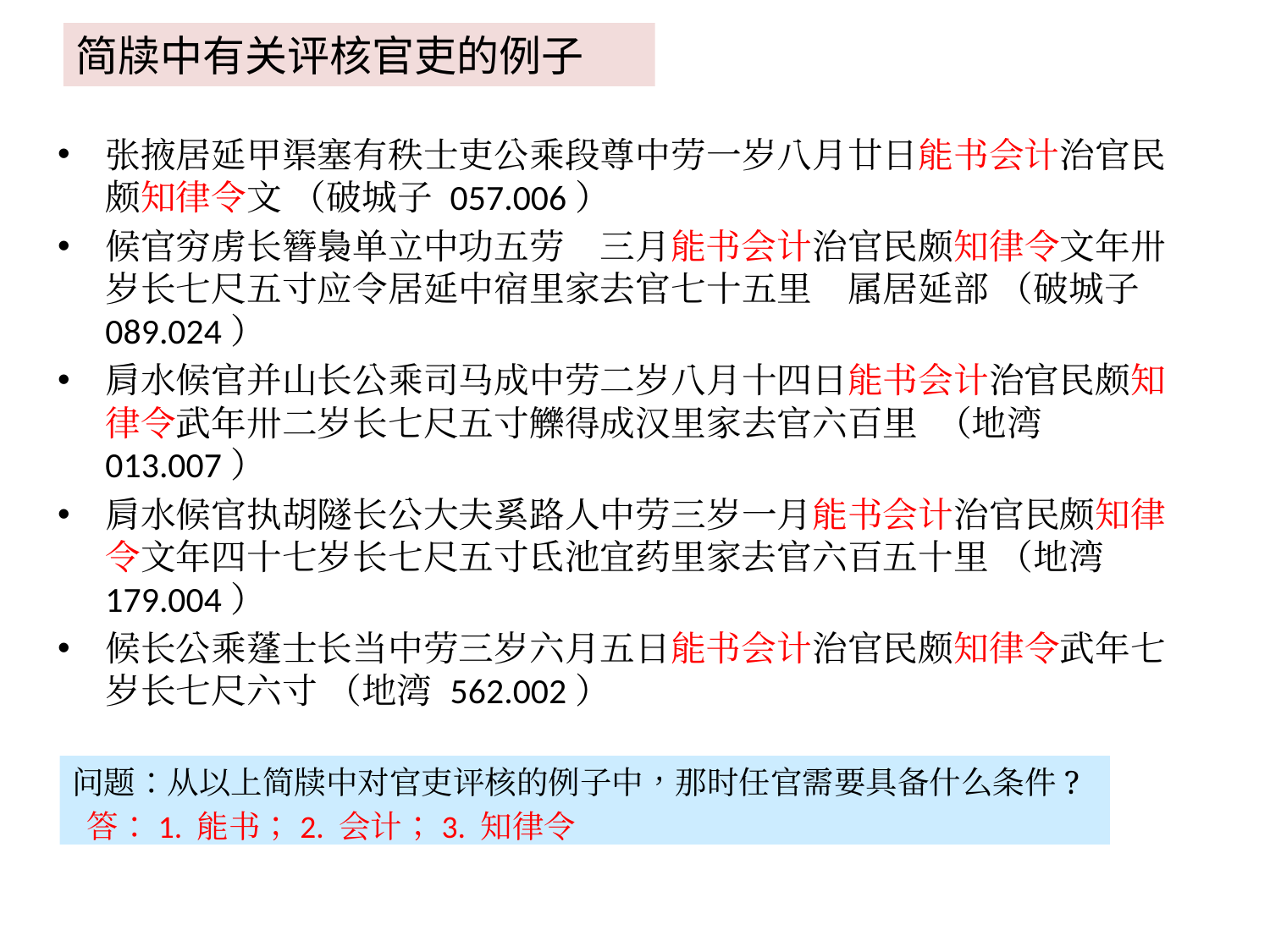

简牍中有关评核官吏的例子
张掖居延甲渠塞有秩士吏公乘段尊中劳一岁八月廿日能书会计治官民颇知律令文 （破城子 057.006）
候官穷虏长簪裊单立中功五劳　三月能书会计治官民颇知律令文年卅岁长七尺五寸应令居延中宿里家去官七十五里　属居延部 （破城子 089.024）
肩水候官并山长公乘司马成中劳二岁八月十四日能书会计治官民颇知律令武年卅二岁长七尺五寸觻得成汉里家去官六百里  （地湾 013.007）
肩水候官执胡隧长公大夫奚路人中劳三岁一月能书会计治官民颇知律令文年四十七岁长七尺五寸氐池宜药里家去官六百五十里 （地湾 179.004）
候长公乘蓬士长当中劳三岁六月五日能书会计治官民颇知律令武年七岁长七尺六寸 （地湾 562.002）
问题：从以上简牍中对官吏评核的例子中，那时任官需要具备什么条件?

答：1. 能书；2. 会计；3. 知律令